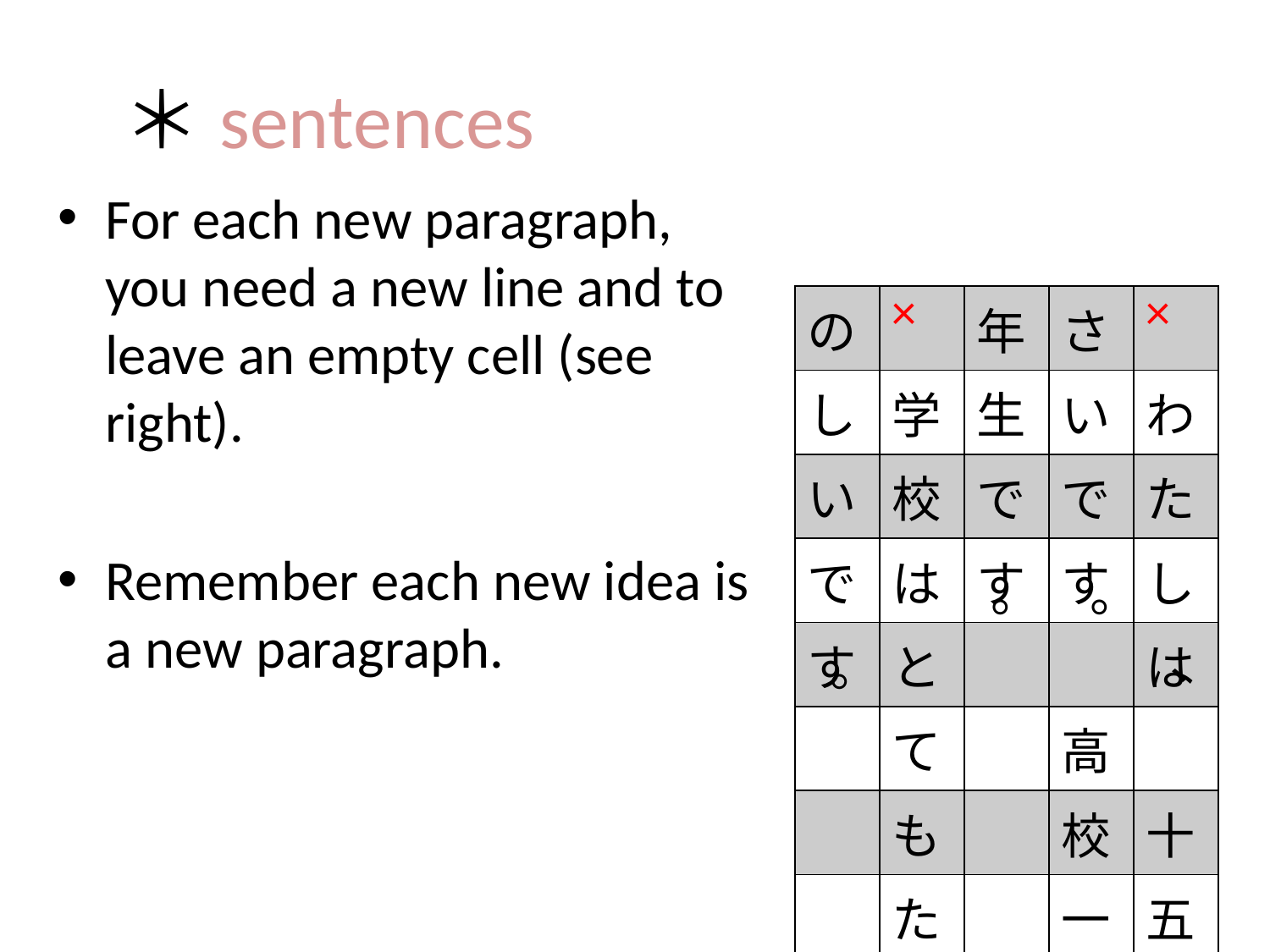

# ＊sentences
For each new paragraph, you need a new line and to leave an empty cell (see right).

Remember each new idea is a new paragraph.
| の | × | 年 | さ | × |
| --- | --- | --- | --- | --- |
| し | 学 | 生 | い | わ |
| い | 校 | で | で | た |
| で | は | す | す | し |
| す | と |  |  | は |
|  | て |  | 高 |  |
|  | も |  | 校 | 十 |
|  | た |  | 一 | 五 |
。
。
、
。